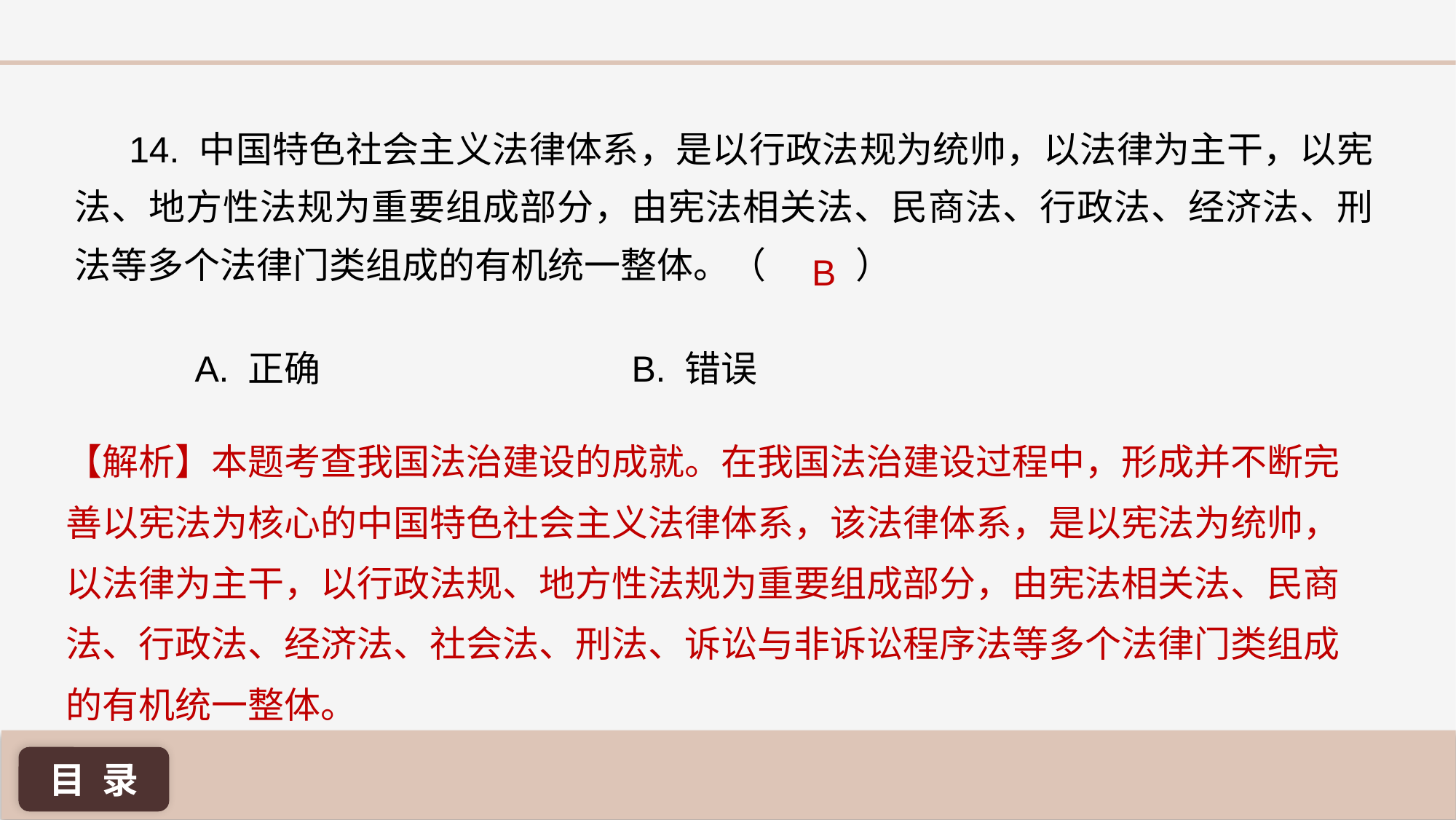

14. 中国特色社会主义法律体系，是以行政法规为统帅，以法律为主干，以宪法、地方性法规为重要组成部分，由宪法相关法、民商法、行政法、经济法、刑法等多个法律门类组成的有机统一整体。（           ）
B
A. 正确 			B. 错误
【解析】本题考查我国法治建设的成就。在我国法治建设过程中，形成并不断完善以宪法为核心的中国特色社会主义法律体系，该法律体系，是以宪法为统帅，以法律为主干，以行政法规、地方性法规为重要组成部分，由宪法相关法、民商法、行政法、经济法、社会法、刑法、诉讼与非诉讼程序法等多个法律门类组成的有机统一整体。